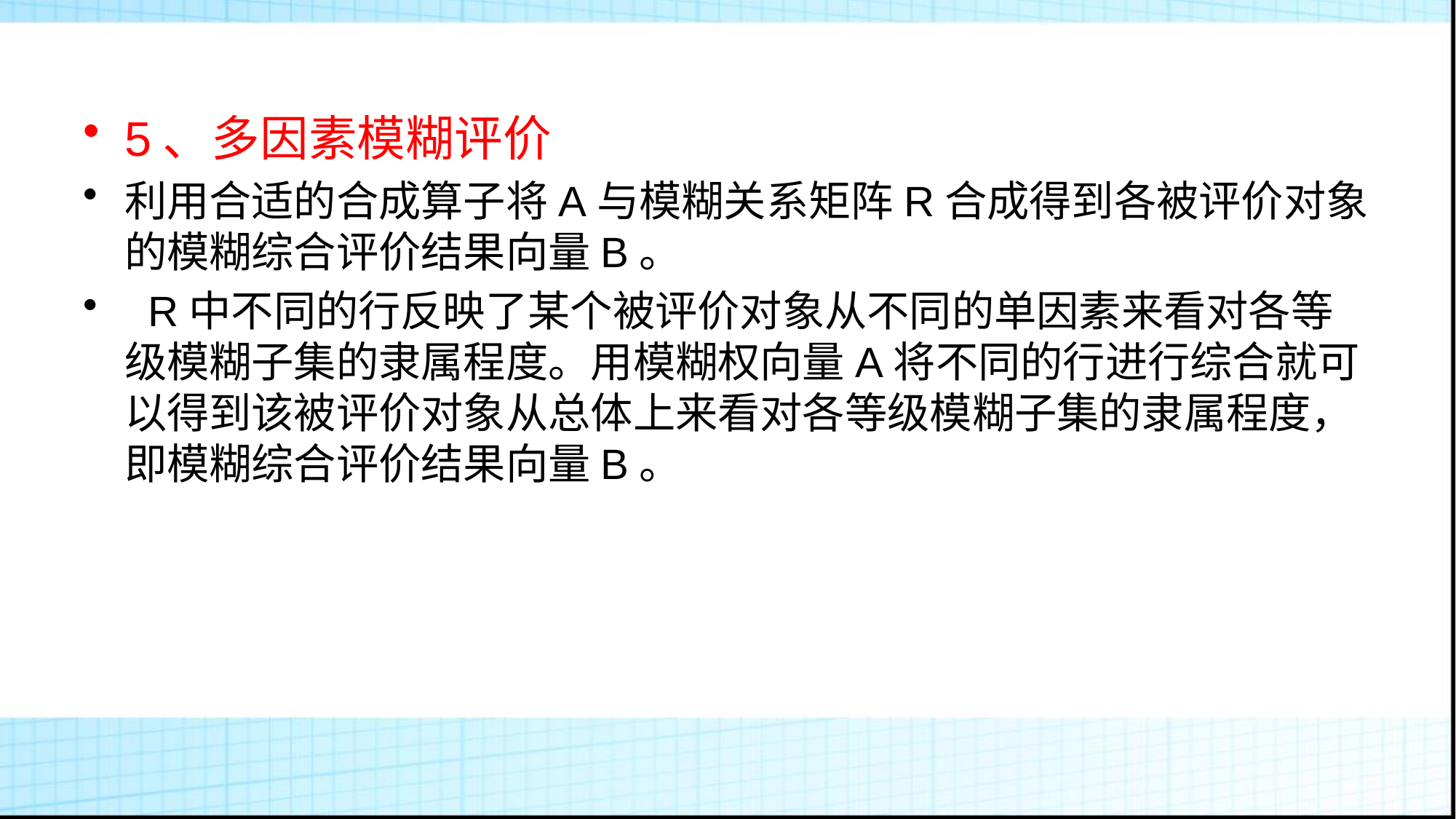

5、多因素模糊评价
利用合适的合成算子将A与模糊关系矩阵R合成得到各被评价对象的模糊综合评价结果向量B。
  R中不同的行反映了某个被评价对象从不同的单因素来看对各等级模糊子集的隶属程度。用模糊权向量A将不同的行进行综合就可以得到该被评价对象从总体上来看对各等级模糊子集的隶属程度，即模糊综合评价结果向量B。